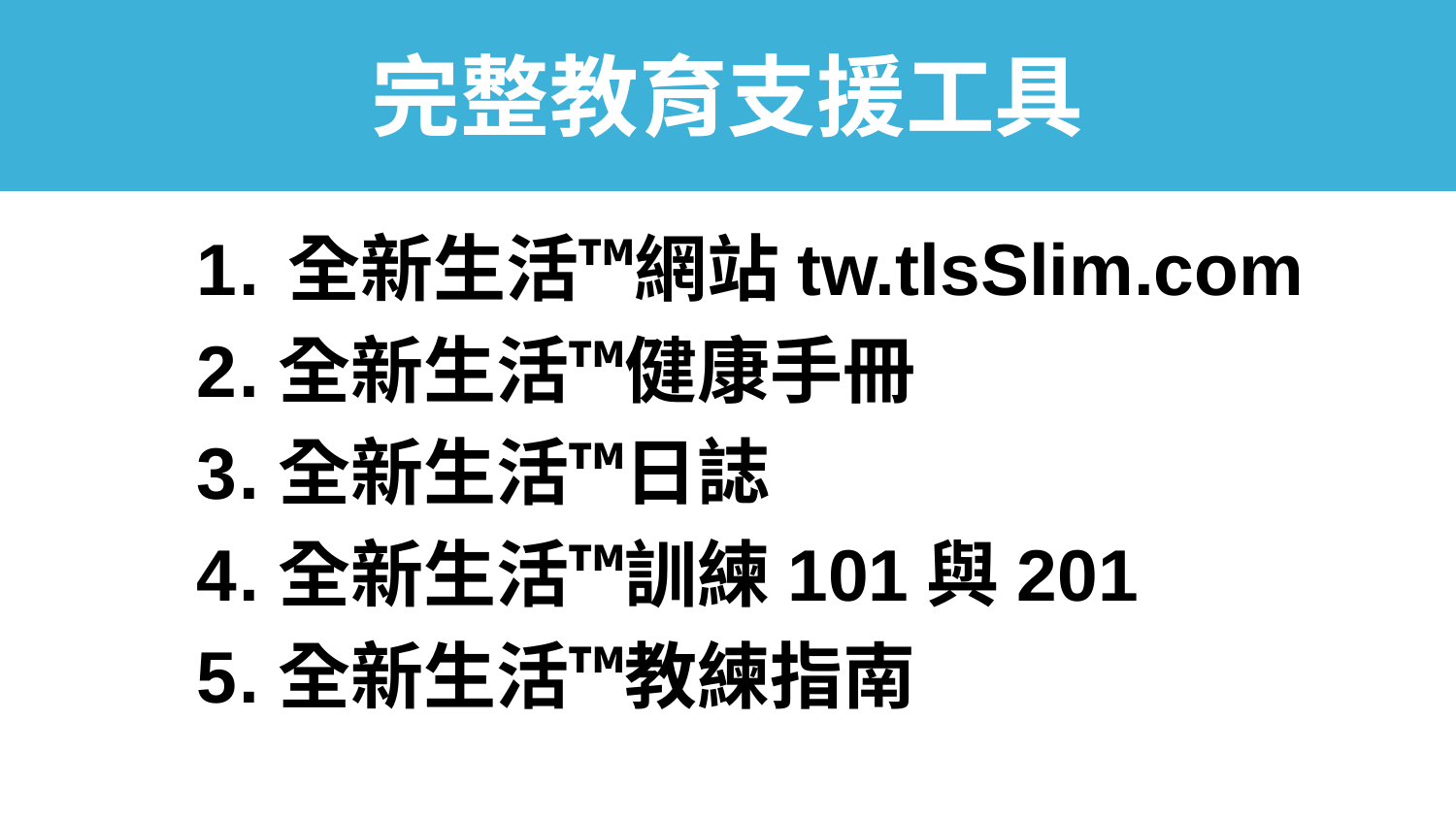

完整教育支援工具

全新生活™網站tw.tlsSlim.com
全新生活™健康手冊
全新生活™日誌
全新生活™訓練101與201
全新生活™教練指南